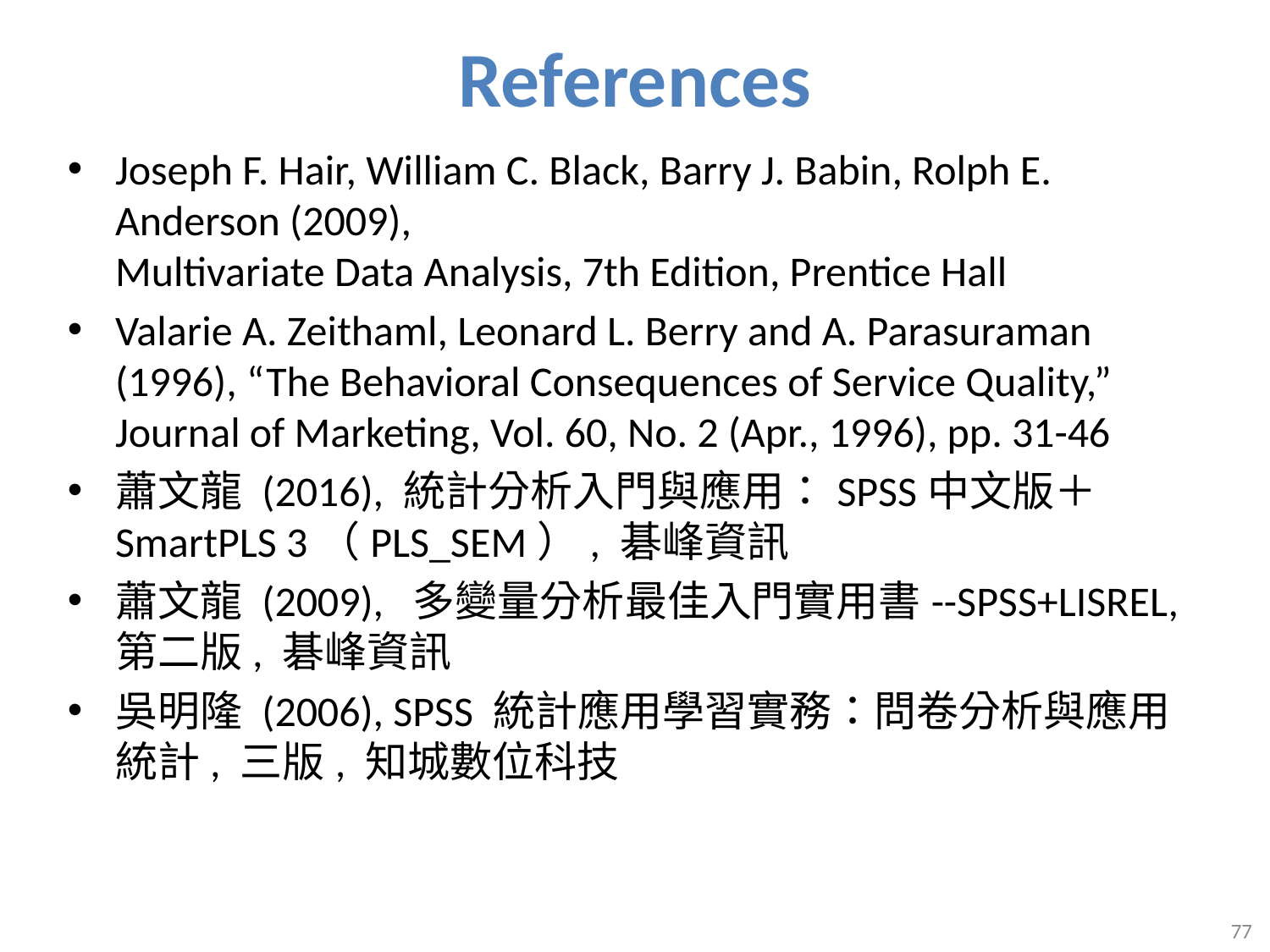

# References
Joseph F. Hair, William C. Black, Barry J. Babin, Rolph E. Anderson (2009),
Multivariate Data Analysis, 7th Edition, Prentice Hall
Valarie A. Zeithaml, Leonard L. Berry and A. Parasuraman (1996), “The Behavioral Consequences of Service Quality,” Journal of Marketing, Vol. 60, No. 2 (Apr., 1996), pp. 31-46
蕭文龍 (2016), 統計分析入門與應用：SPSS中文版＋SmartPLS 3（PLS_SEM）, 碁峰資訊
蕭文龍 (2009),  多變量分析最佳入門實用書--SPSS+LISREL, 第二版, 碁峰資訊
吳明隆 (2006), SPSS 統計應用學習實務：問卷分析與應用統計, 三版, 知城數位科技

77